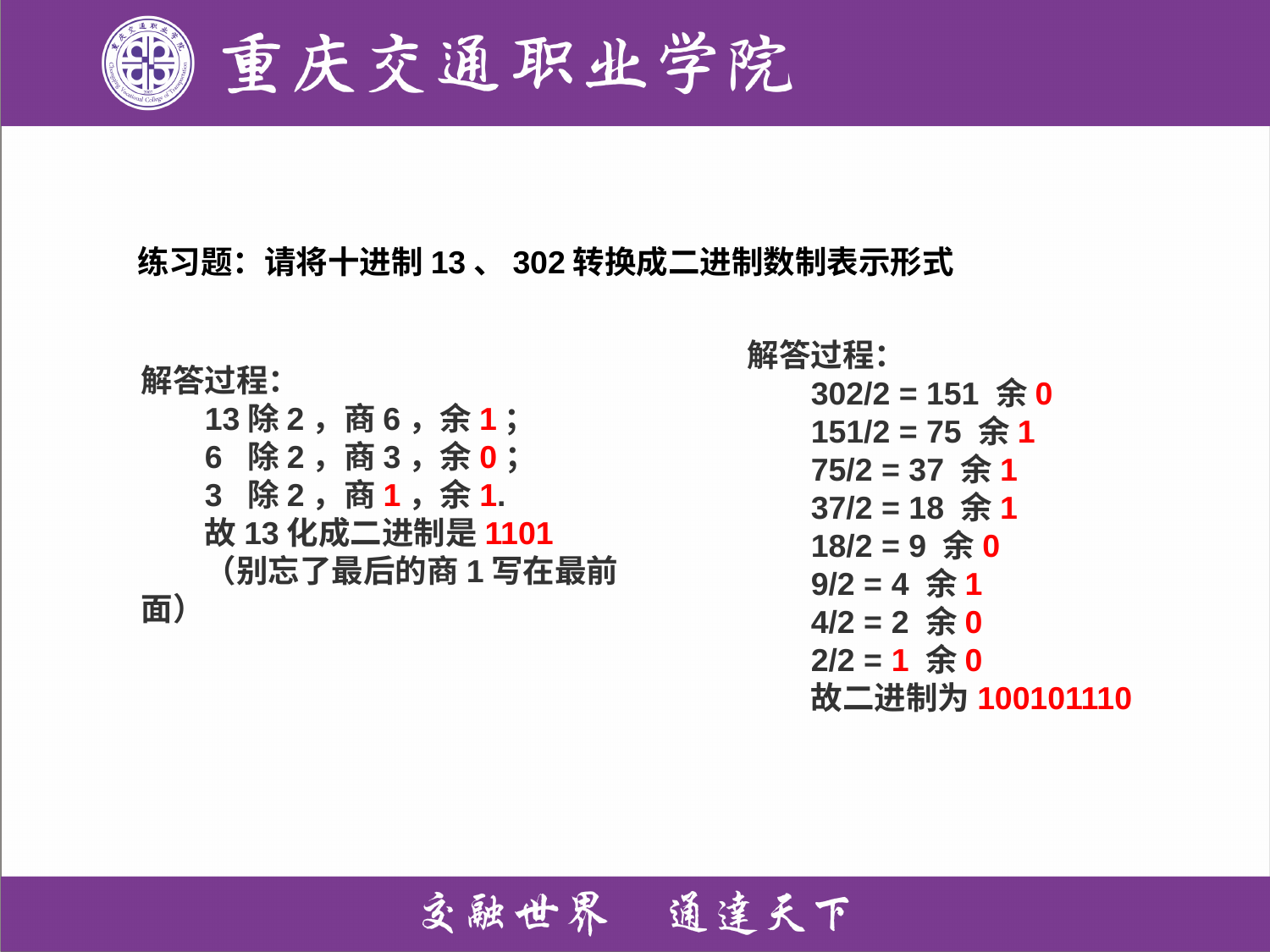

练习题：请将十进制13、302转换成二进制数制表示形式

解答过程：
302/2 = 151 余0
151/2 = 75 余1
75/2 = 37 余1
37/2 = 18 余1
18/2 = 9 余0
9/2 = 4 余1
4/2 = 2 余0
2/2 = 1 余0
故二进制为100101110
解答过程：
13除2，商6，余1；
6  除2，商3，余0；
3  除2，商1，余1.
故13化成二进制是1101
（别忘了最后的商1写在最前面）